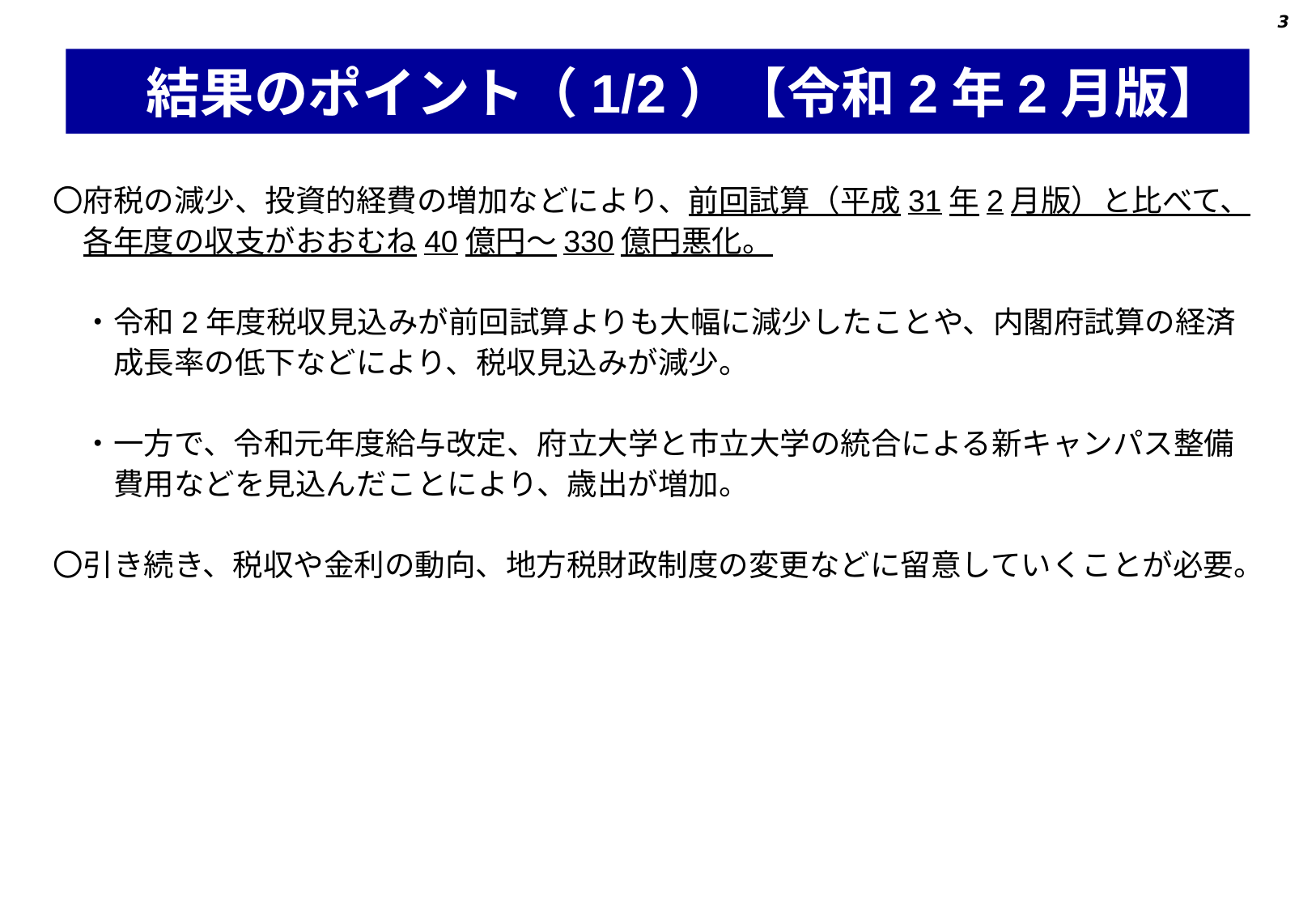

3
# 結果のポイント（1/2）【令和2年2月版】
〇府税の減少、投資的経費の増加などにより、前回試算（平成31年2月版）と比べて、
　各年度の収支がおおむね40億円～330億円悪化。

　・令和2年度税収見込みが前回試算よりも大幅に減少したことや、内閣府試算の経済
　　成長率の低下などにより、税収見込みが減少。

　・一方で、令和元年度給与改定、府立大学と市立大学の統合による新キャンパス整備
　　費用などを見込んだことにより、歳出が増加。

〇引き続き、税収や金利の動向、地方税財政制度の変更などに留意していくことが必要。